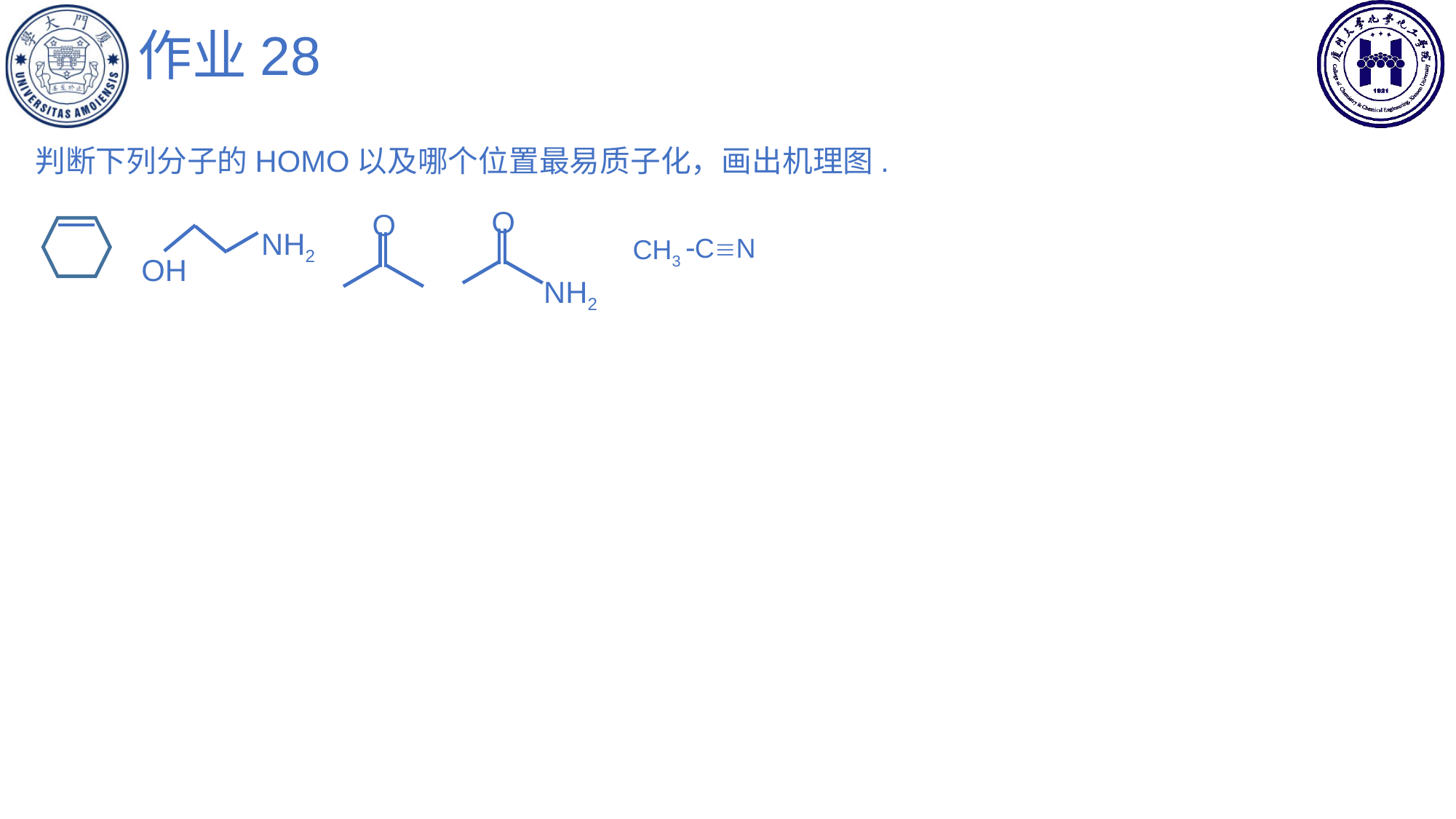

# 作业28
判断下列分子的HOMO以及哪个位置最易质子化，画出机理图.
O
NH2
O
NH2

OH

−C≡N
CH3